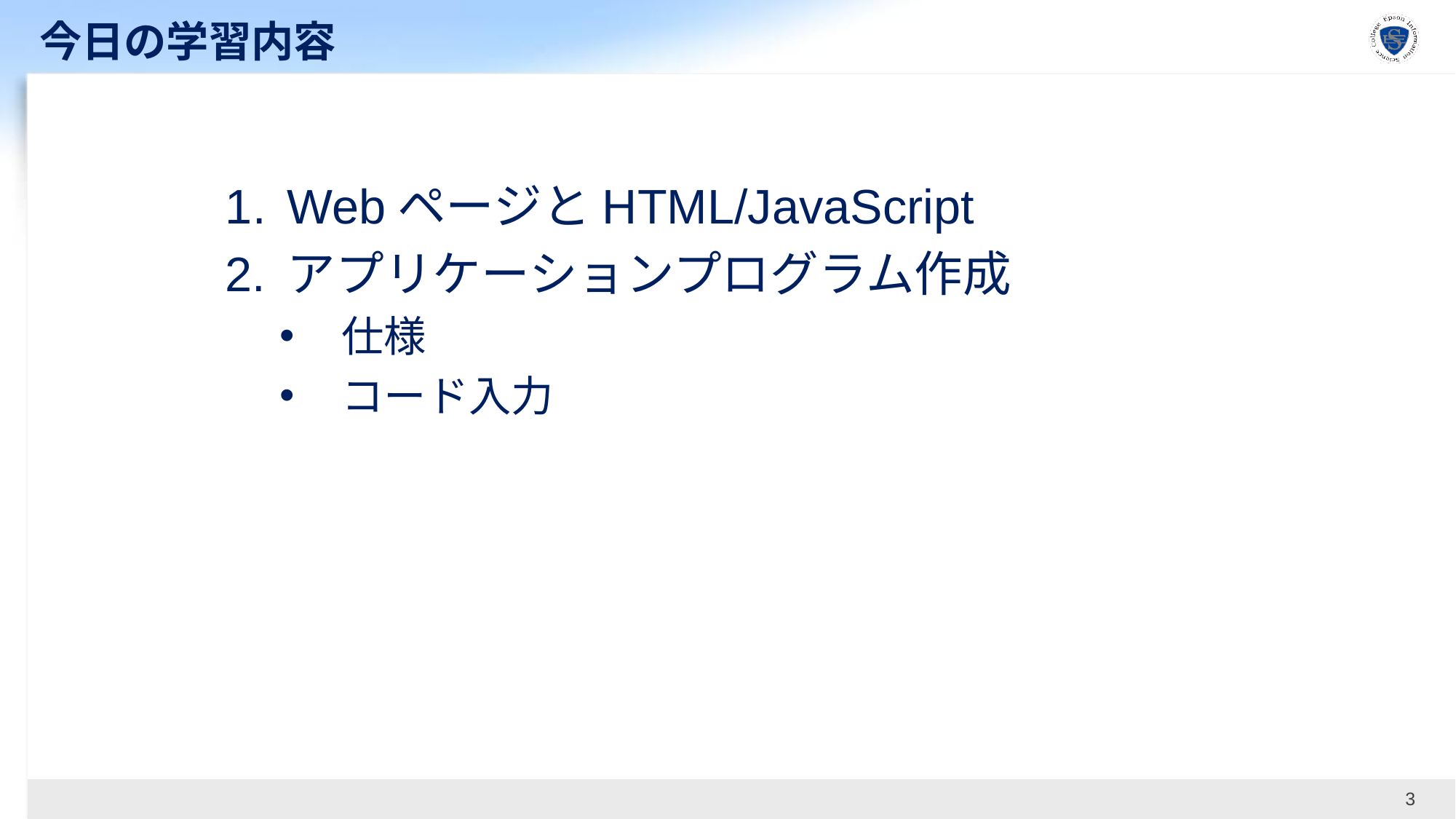

# 今日の学習内容
WebページとHTML/JavaScript
アプリケーションプログラム作成
仕様
コード入力